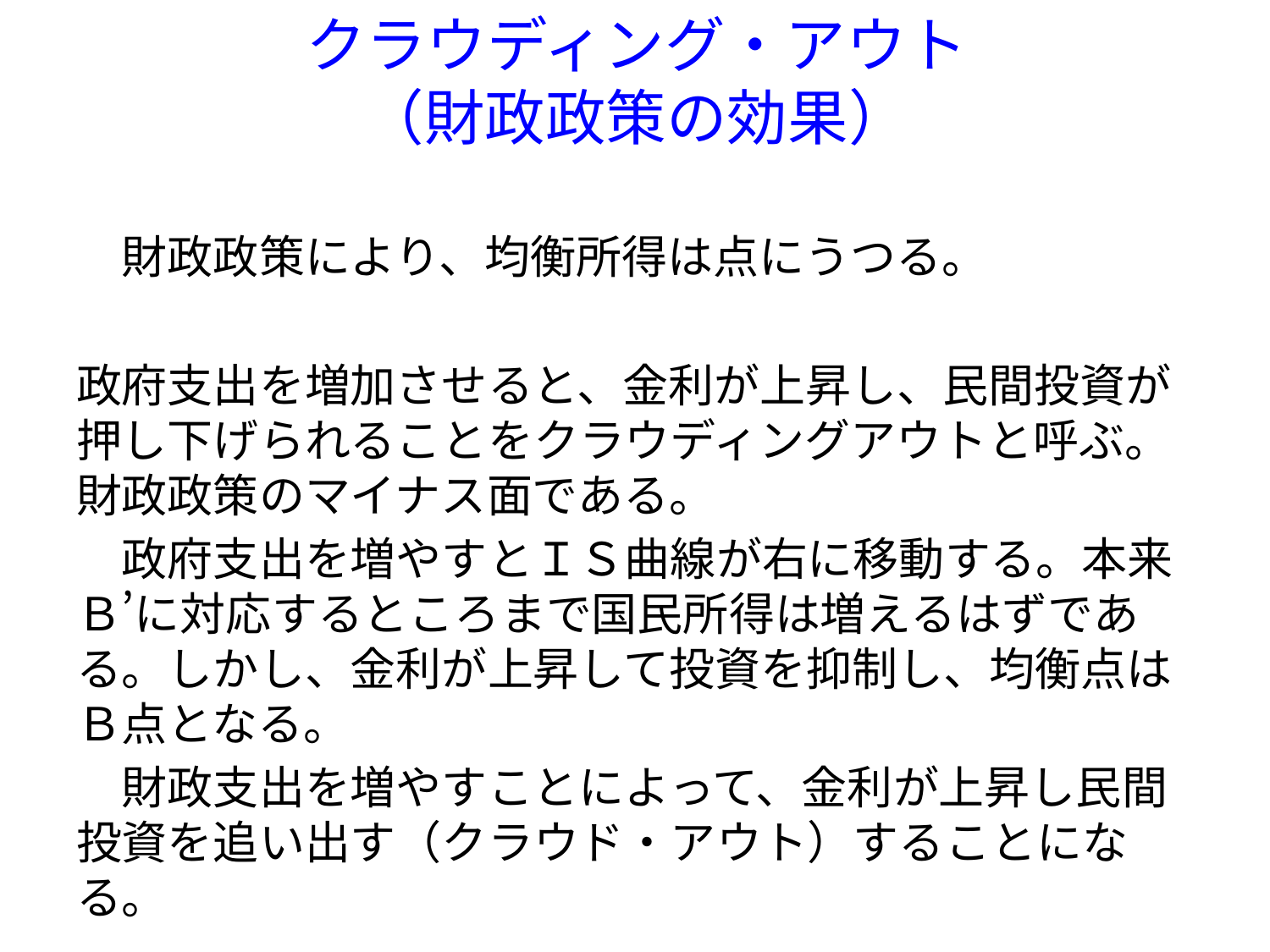

# クラウディング・アウト （財政政策の効果）
　財政政策により、均衡所得は点にうつる。

政府支出を増加させると、金利が上昇し、民間投資が押し下げられることをクラウディングアウトと呼ぶ。財政政策のマイナス面である。
　政府支出を増やすとＩＳ曲線が右に移動する。本来Ｂ’に対応するところまで国民所得は増えるはずである。しかし、金利が上昇して投資を抑制し、均衡点はＢ点となる。
　財政支出を増やすことによって、金利が上昇し民間投資を追い出す（クラウド・アウト）することになる。